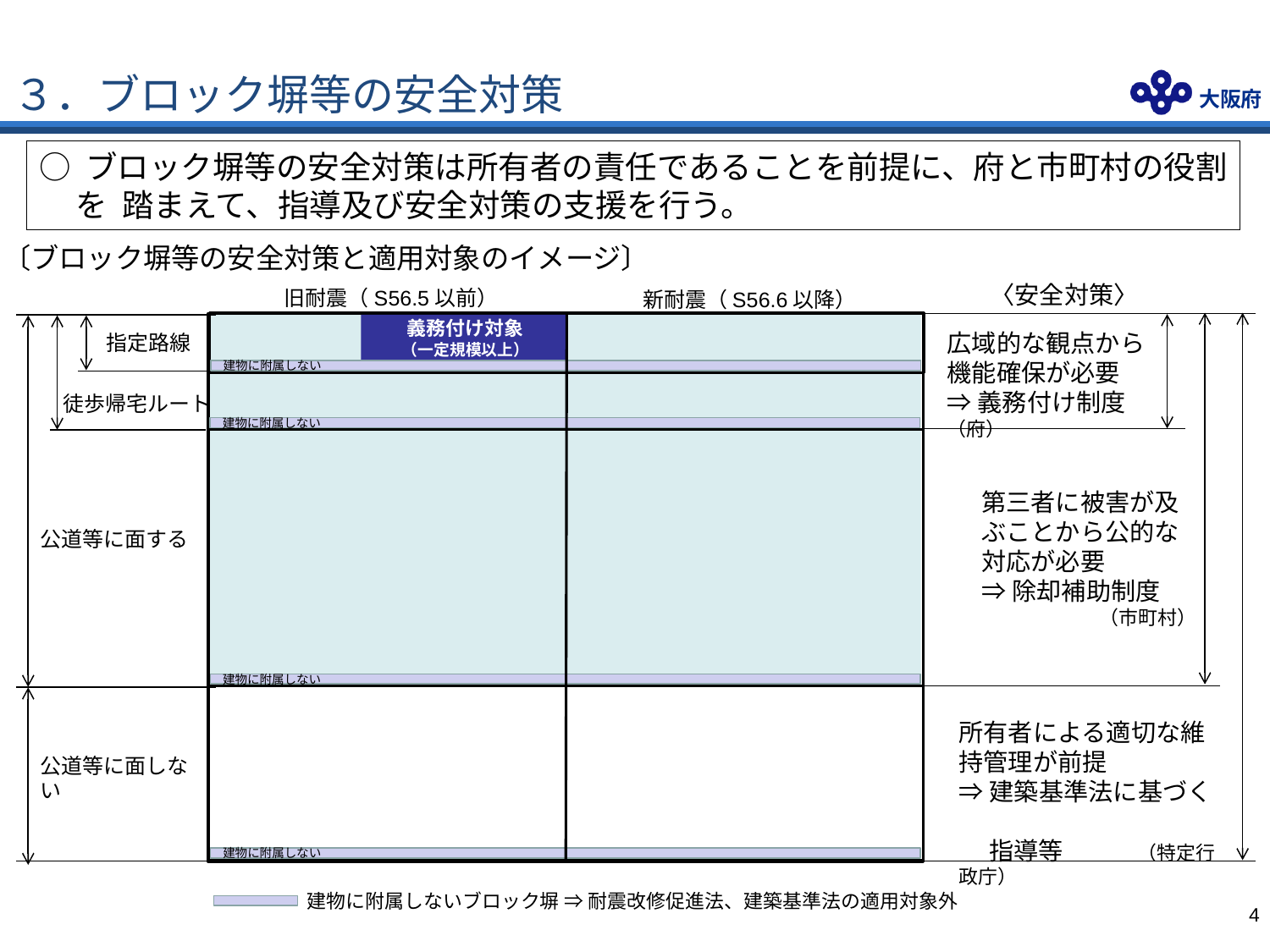

# ３．ブロック塀等の安全対策
○ ブロック塀等の安全対策は所有者の責任であることを前提に、府と市町村の役割を  踏まえて、指導及び安全対策の支援を行う。
〔ブロック塀等の安全対策と適用対象のイメージ〕
〈安全対策〉
旧耐震（S56.5以前）
新耐震（S56.6以降）
義務付け対象
（一定規模以上）

広域的な観点から機能確保が必要
⇒義務付け制度（府）
指定路線
建物に附属しない
徒歩帰宅ルート
建物に附属しない
第三者に被害が及ぶことから公的な対応が必要
⇒除却補助制度
（市町村）
公道等に面する
建物に附属しない

所有者による適切な維持管理が前提
⇒建築基準法に基づく
　 指導等　　　（特定行政庁）
公道等に面しない
建物に附属しない
建物に附属しないブロック塀 ⇒ 耐震改修促進法、建築基準法の適用対象外
4